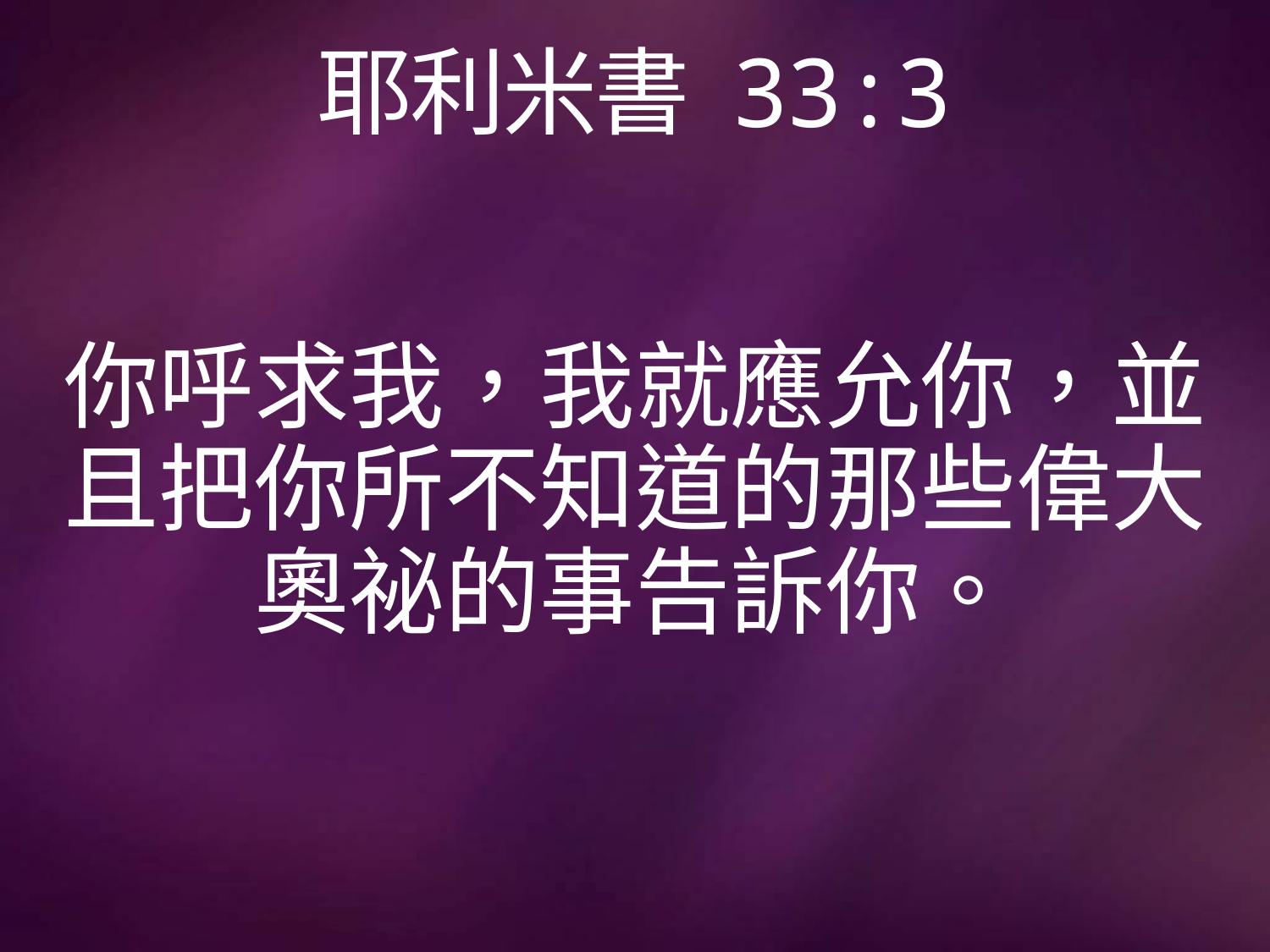

# 耶利米書 33:3
你呼求我，我就應允你，並且把你所不知道的那些偉大奧祕的事告訴你。